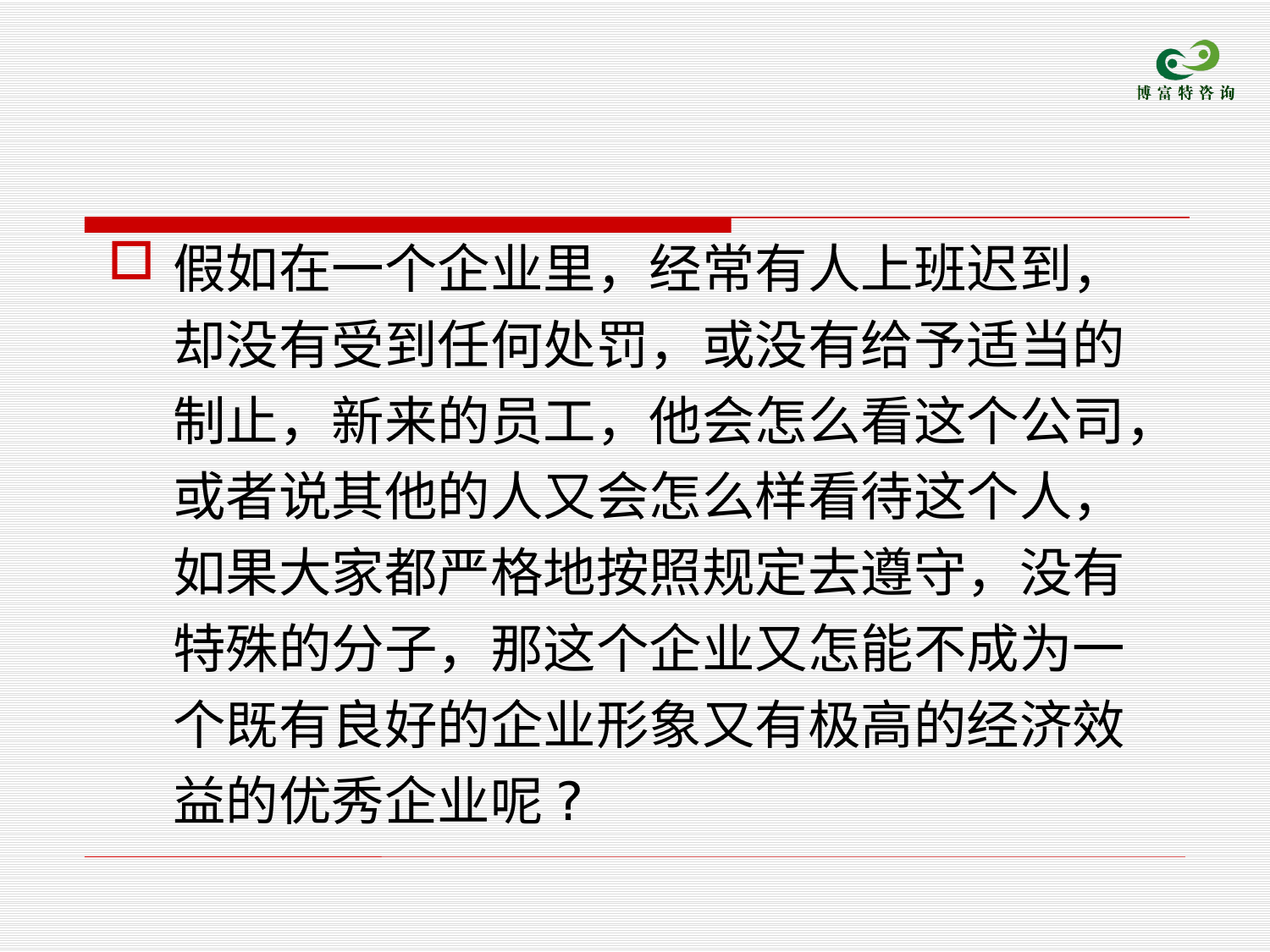

假如在一个企业里，经常有人上班迟到，却没有受到任何处罚，或没有给予适当的制止，新来的员工，他会怎么看这个公司，或者说其他的人又会怎么样看待这个人，如果大家都严格地按照规定去遵守，没有特殊的分子，那这个企业又怎能不成为一个既有良好的企业形象又有极高的经济效益的优秀企业呢?
264